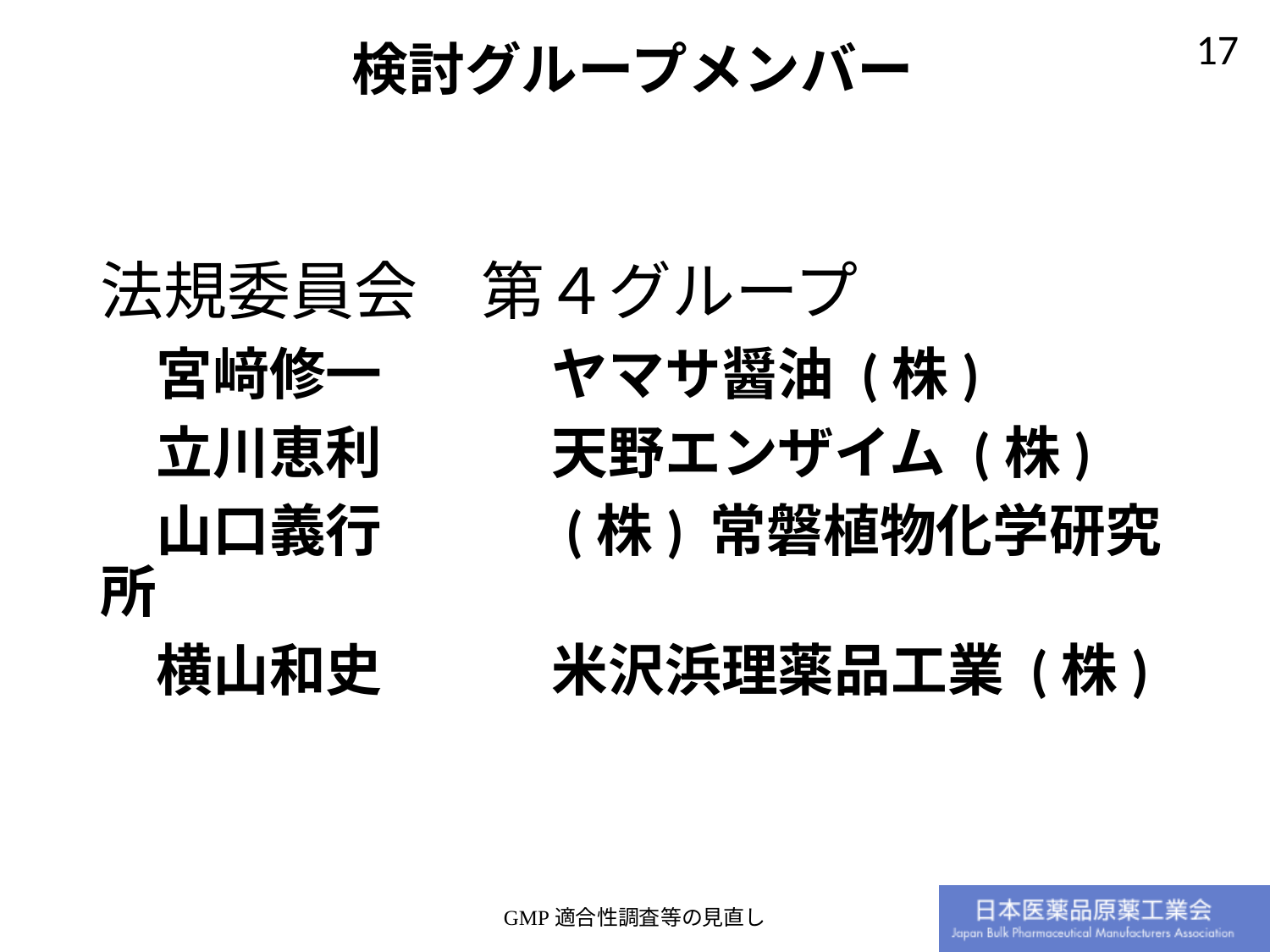

# 検討グループメンバー
法規委員会　第４グループ
　宮﨑修一　　　ヤマサ醤油 (株)
　立川恵利　　　天野エンザイム (株)
　山口義行　　　(株) 常磐植物化学研究所
　横山和史　　　米沢浜理薬品工業 (株)

GMP適合性調査等の見直し